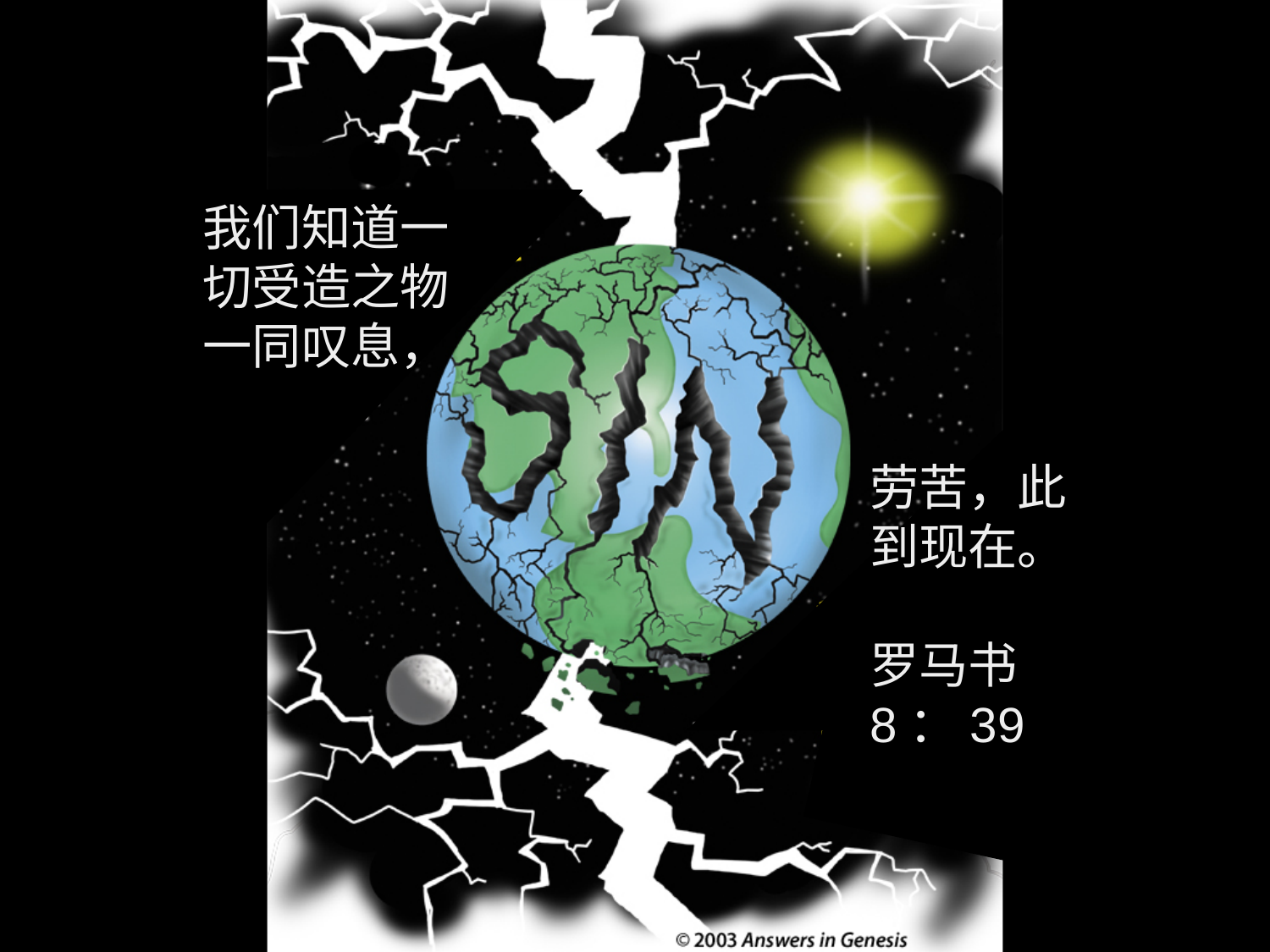

# Sin-Romans 8:22 00074

我们知道一切受造之物一同叹息，

劳苦，此到现在。

罗马书
8：39